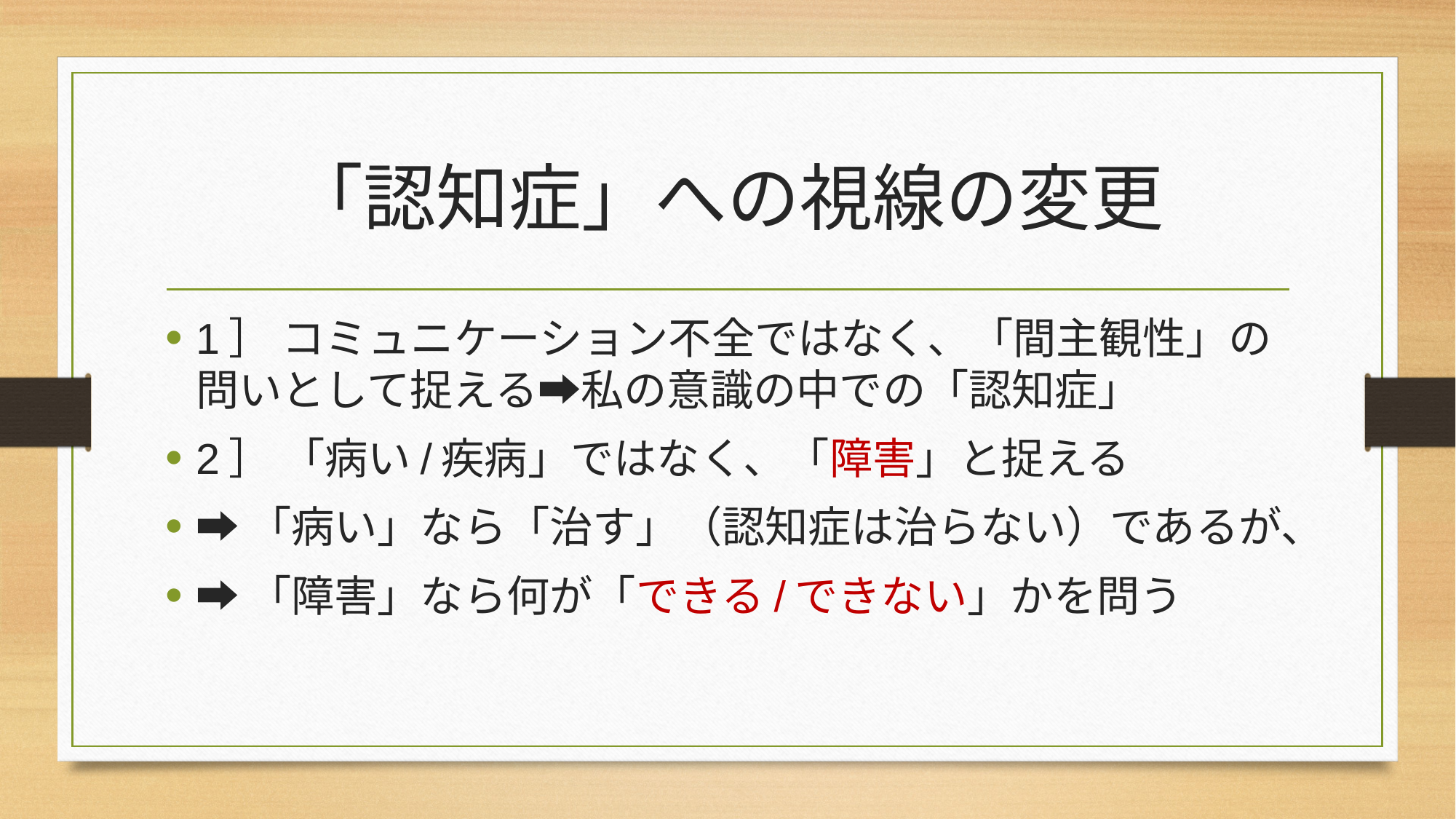

# 「認知症」への視線の変更
1］ コミュニケーション不全ではなく、「間主観性」の問いとして捉える➡私の意識の中での「認知症」
2］ 「病い/疾病」ではなく、「障害」と捉える
➡「病い」なら「治す」（認知症は治らない）であるが、
➡「障害」なら何が「できる/できない」かを問う